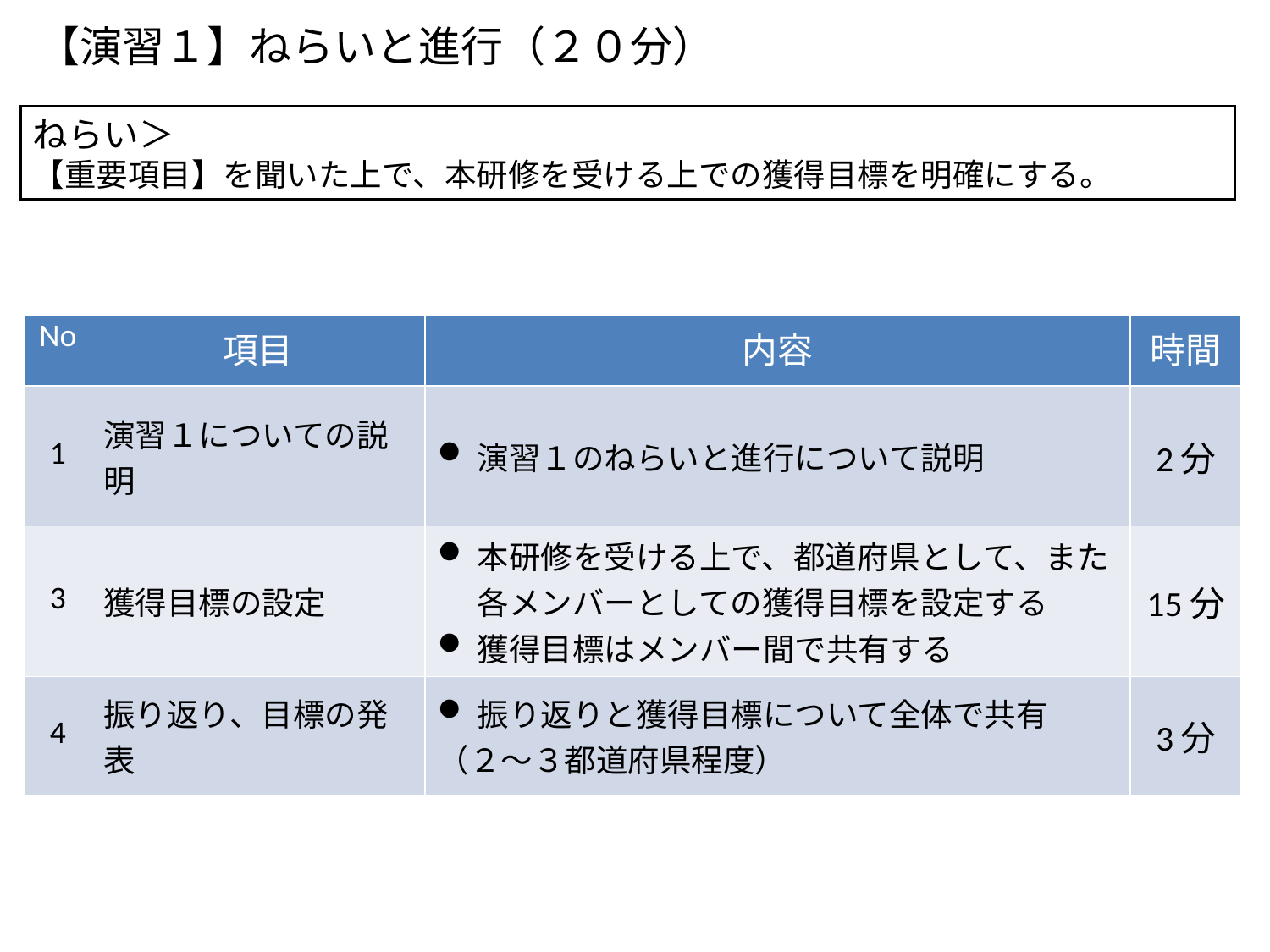

# 【演習１】ねらいと進行（２０分）
ねらい＞
【重要項目】を聞いた上で、本研修を受ける上での獲得目標を明確にする。
| No | 項目 | 内容 | 時間 |
| --- | --- | --- | --- |
| 1 | 演習１についての説明 | 演習１のねらいと進行について説明 | 2分 |
| 3 | 獲得目標の設定 | 本研修を受ける上で、都道府県として、また各メンバーとしての獲得目標を設定する 獲得目標はメンバー間で共有する | 15分 |
| 4 | 振り返り、目標の発表 | 振り返りと獲得目標について全体で共有 （２～３都道府県程度） | 3分 |